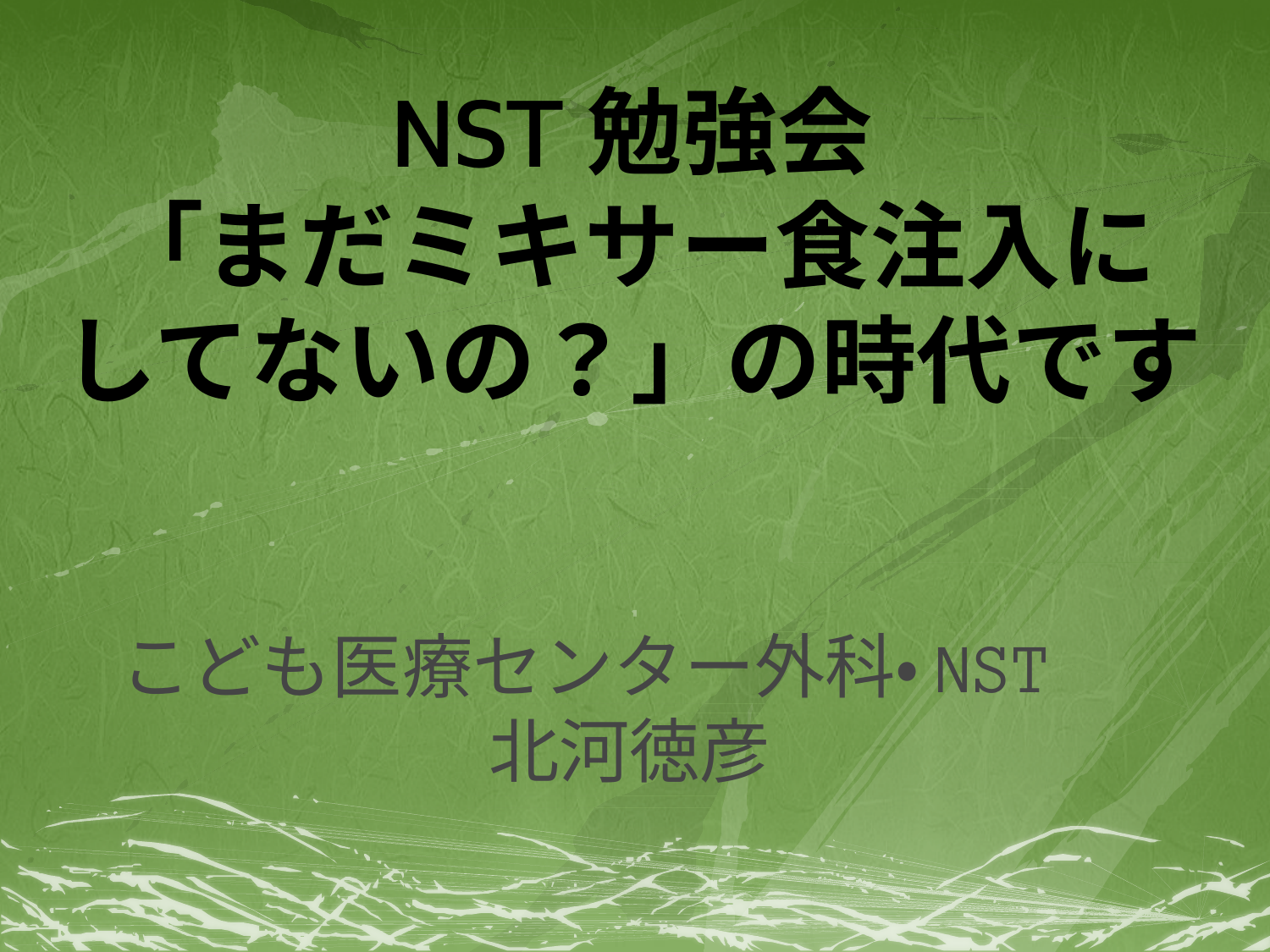

# NST勉強会 「まだミキサー食注入に してないの？」の時代です
こども医療センター外科・NST　北河徳彦